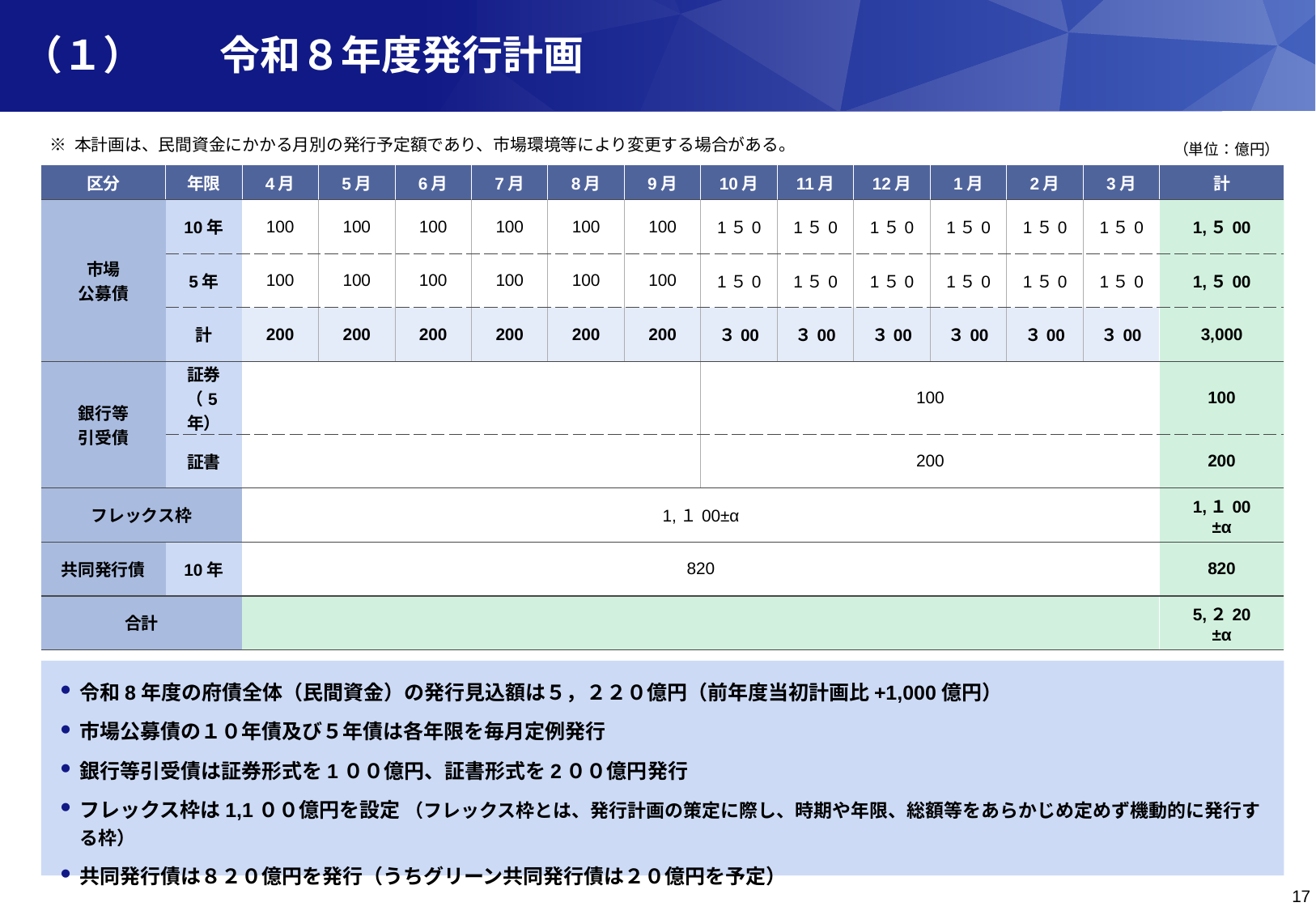

（１）	令和８年度発行計画
※ 本計画は、民間資金にかかる月別の発行予定額であり、市場環境等により変更する場合がある。
（単位：億円）
| 区分 | 年限 | 4月 | 5月 | 6月 | 7月 | 8月 | 9月 | 10月 | 11月 | 12月 | 1月 | 2月 | 3月 | 計 |
| --- | --- | --- | --- | --- | --- | --- | --- | --- | --- | --- | --- | --- | --- | --- |
| 市場 公募債 | 10年 | 100 | 100 | 100 | 100 | 100 | 100 | 1５0 | 1５0 | 1５0 | 1５0 | 1５0 | 1５0 | 1,５00 |
|  | 5年 | 100 | 100 | 100 | 100 | 100 | 100 | 1５0 | 1５0 | 1５0 | 1５0 | 1５0 | 1５0 | 1,５00 |
|  | 計 | 200 | 200 | 200 | 200 | 200 | 200 | ３00 | ３00 | ３00 | ３00 | ３00 | ３00 | 3,000 |
| 銀行等 引受債 | 証券 （5年） |  |  |  |  |  |  | 100 |  |  |  |  |  | 100 |
|  | 証書 |  |  |  |  |  |  | 200 |  |  |  |  |  | 200 |
| フレックス枠 |  | 1,１00±α |  |  |  |  |  |  |  |  |  |  |  | 1,１00 ±α |
| 共同発行債 | 10年 | 820 | 100 | - | - | 100 | 100 | 100 | 100 | - | 100 | 100 | 20 | 820 |
| 合計 |  |  |  |  |  |  |  |  |  |  |  |  |  | 5,２20 ±α |
令和8年度の府債全体（民間資金）の発行見込額は５，２２０億円（前年度当初計画比+1,000億円）
市場公募債の１０年債及び５年債は各年限を毎月定例発行
銀行等引受債は証券形式を1００億円、証書形式を2００億円発行
フレックス枠は1,1００億円を設定 （フレックス枠とは、発行計画の策定に際し、時期や年限、総額等をあらかじめ定めず機動的に発行する枠）
共同発行債は８２０億円を発行（うちグリーン共同発行債は２０億円を予定）
17